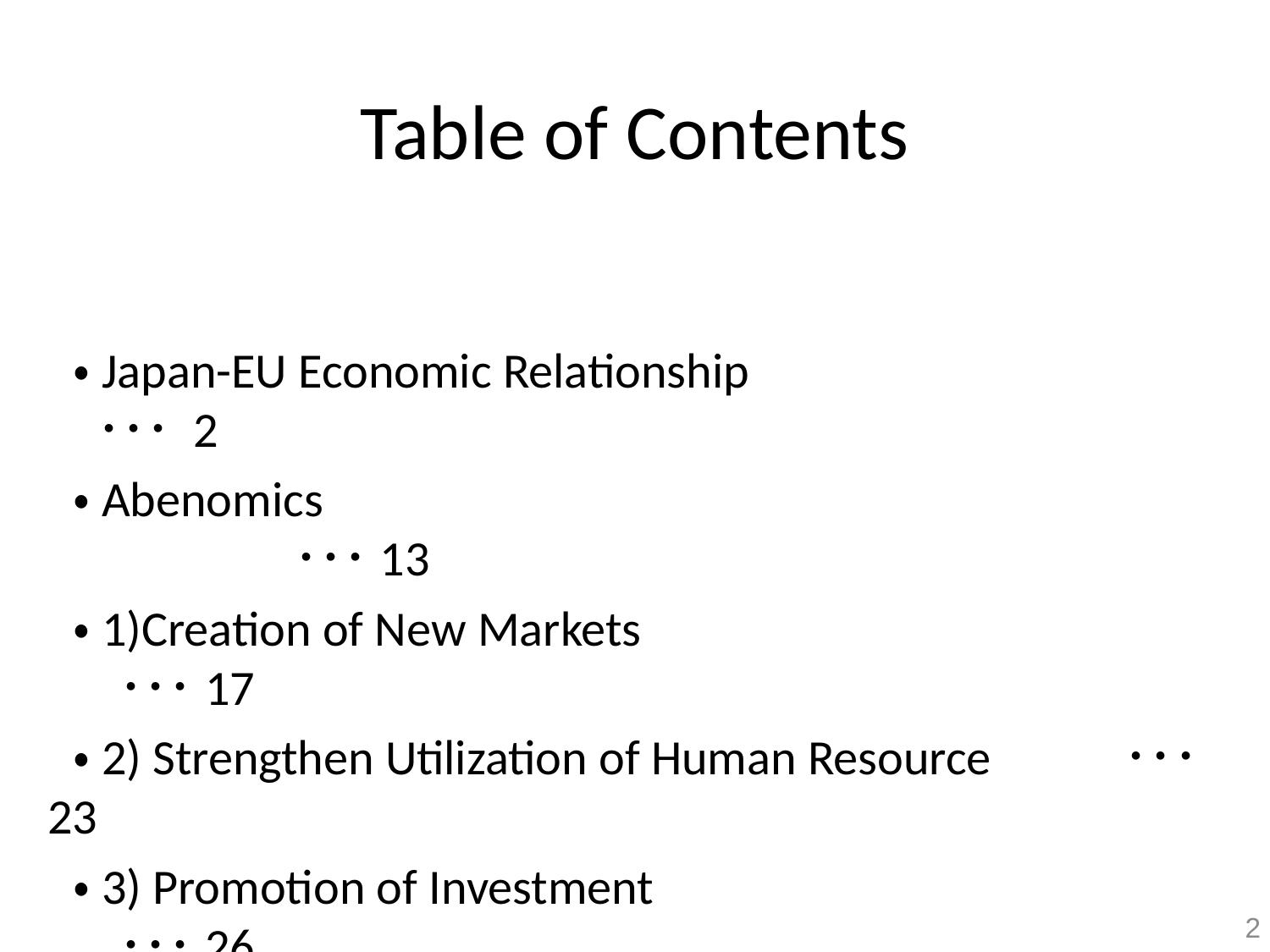

Table of Contents

・Japan-EU Economic Relationship　　　　　　　　　　･･･ 2
・Abenomics 　　　　　　　　　　　  　　　　　　　　　　　･･･13
・1)Creation of New Markets　  　　　　　　　　　　　  ･･･17
・2) Strengthen Utilization of Human Resource　　  ･･･23
・3) Promotion of Investment 　　　　　　　　　　　　  ･･･26
・4) Global Economic Integration 　　　　　　　　　　  ･･･36
2